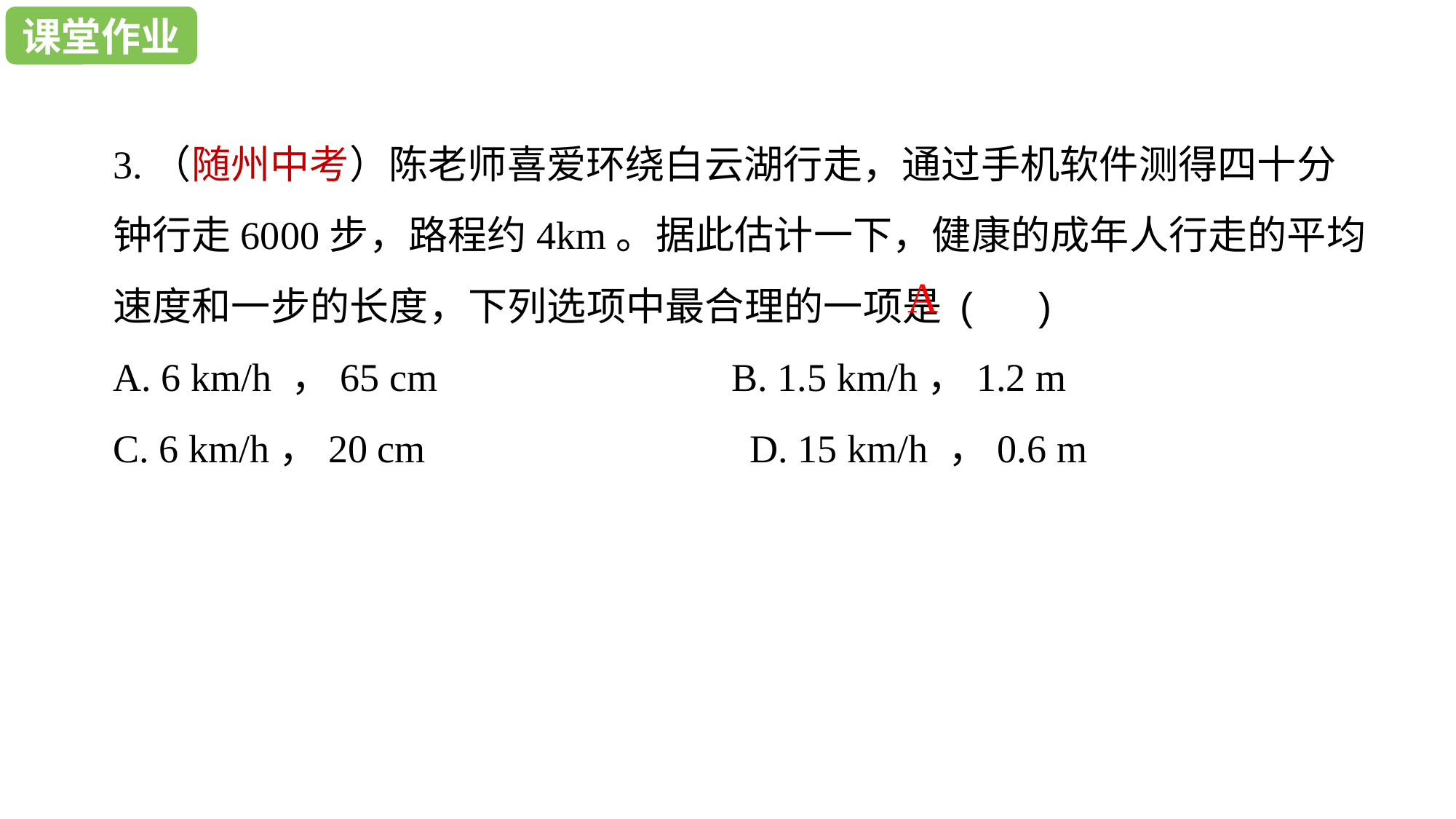

课堂练习
课堂作业
3.（随州中考）陈老师喜爱环绕白云湖行走，通过手机软件测得四十分钟行走6000步，路程约4km。据此估计一下，健康的成年人行走的平均速度和一步的长度，下列选项中最合理的一项是 (      )
A. 6 km/h ，65 cm                           B. 1.5 km/h，1.2 m
C. 6 km/h，20 cm                                 D. 15 km/h ，0.6 m
A